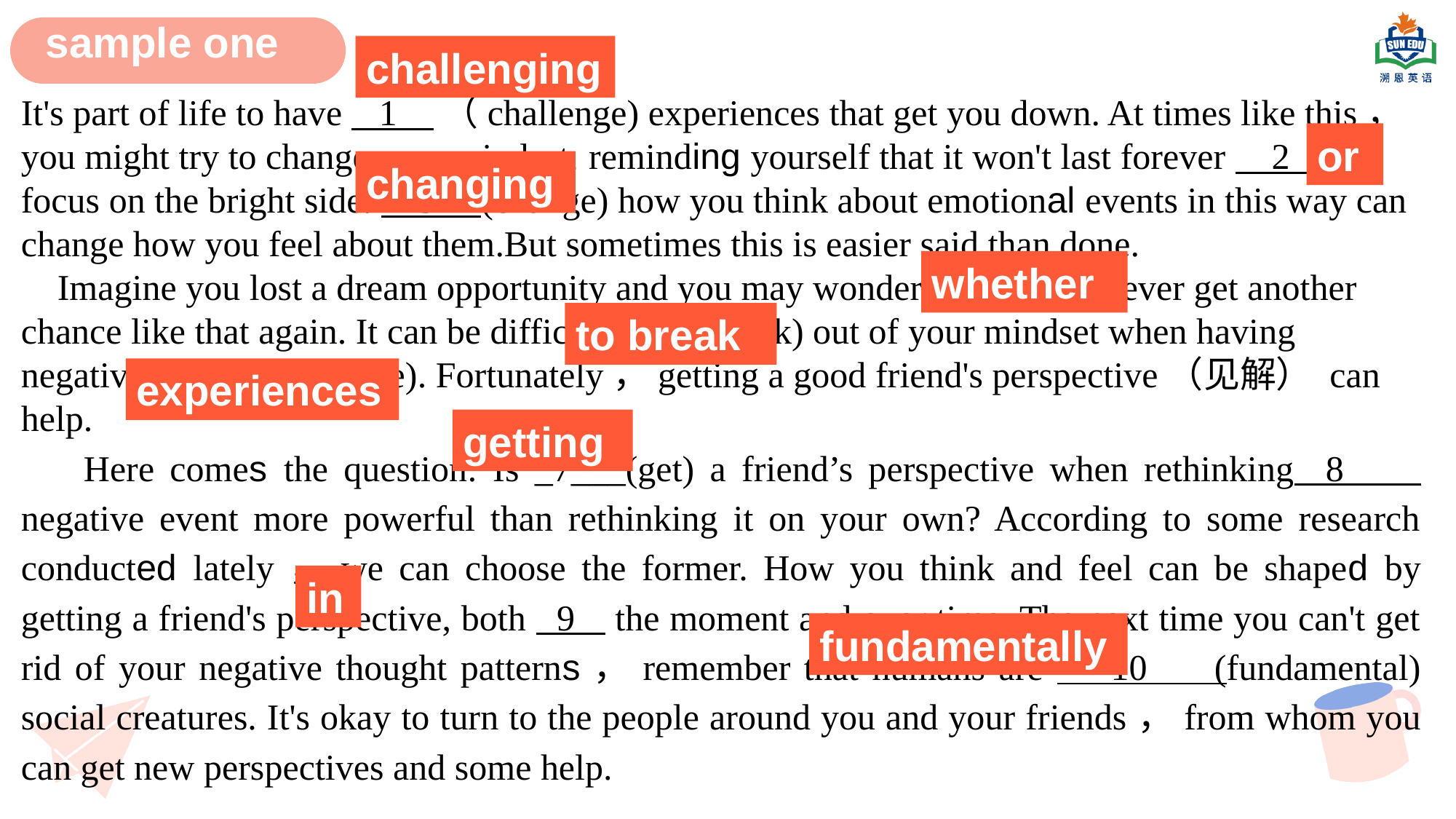

sample one

challenging
It's part of life to have    1    （challenge) experiences that get you down. At times like this，you might try to change your mindset, reminding yourself that it won't last forever     2    to focus on the bright side.     3     (change) how you think about emotional events in this way can change how you feel about them.But sometimes this is easier said than done.    Imagine you lost a dream opportunity and you may wonder     4     you'll ever get another chance like that again. It can be difficult     5   (break) out of your mindset when having negative     6   (experience). Fortunately，getting a good friend's perspective（见解） can help.  Here comes the question: Is _7___(get) a friend’s perspective when rethinking  8      negative event more powerful than rethinking it on your own? According to some research conducted lately，we can choose the former. How you think and feel can be shaped by getting a friend's perspective, both   9    the moment and over time. The next time you can't get rid of your negative thought patterns，remember that humans are     10     (fundamental) social creatures. It's okay to turn to the people around you and your friends，from whom you can get new perspectives and some help.
or
changing
whether
to break
experiences
getting
in
fundamentally